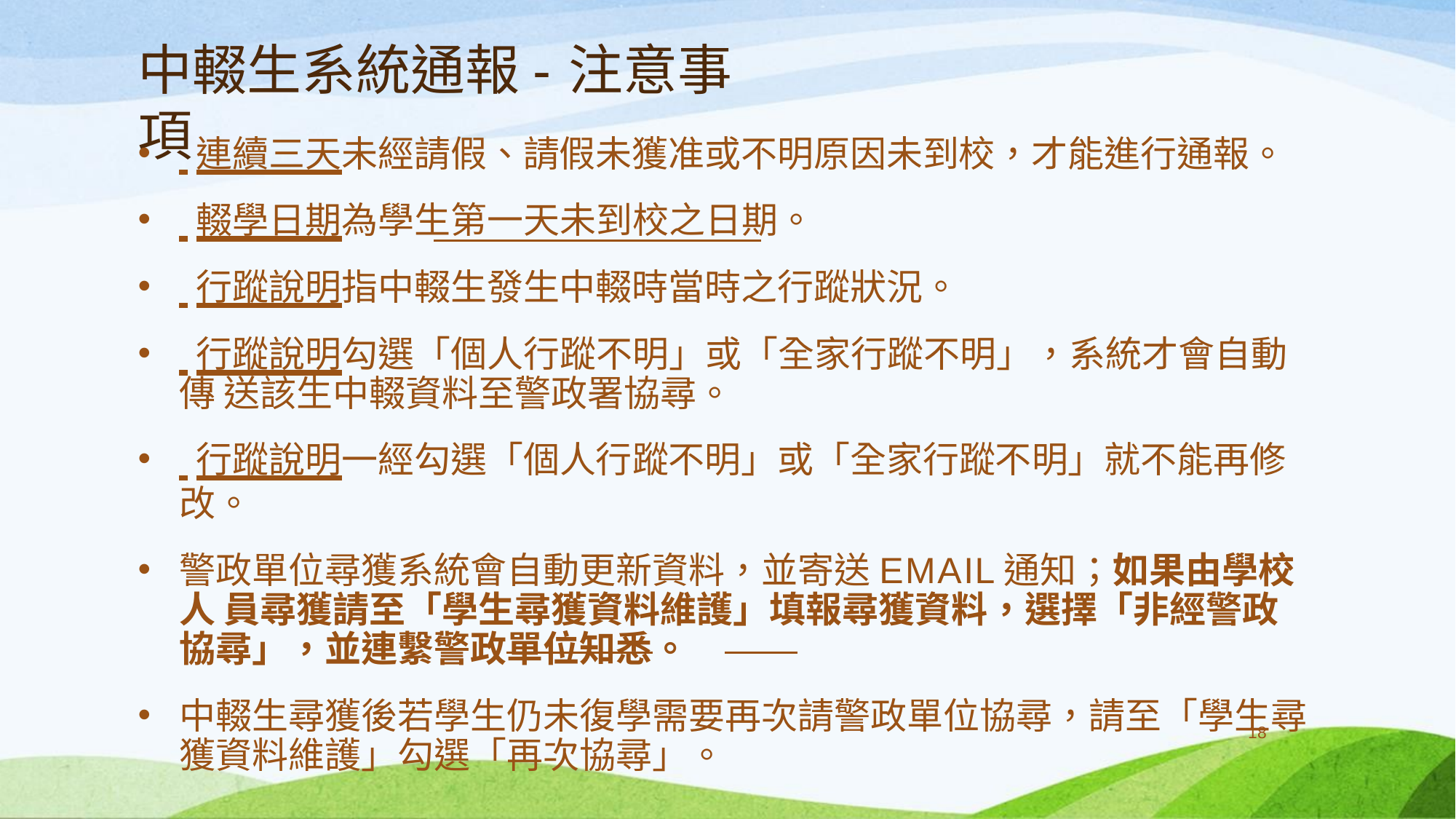

# 中輟生系統通報-注意事項
 連續三天未經請假、請假未獲准或不明原因未到校，才能進行通報。
 輟學日期為學生第一天未到校之日期。
 行蹤說明指中輟生發生中輟時當時之行蹤狀況。
 行蹤說明勾選「個人行蹤不明」或「全家行蹤不明」，系統才會自動傳 送該生中輟資料至警政署協尋。
 行蹤說明一經勾選「個人行蹤不明」或「全家行蹤不明」就不能再修改。
警政單位尋獲系統會自動更新資料，並寄送EMAIL通知；如果由學校人 員尋獲請至「學生尋獲資料維護」填報尋獲資料，選擇「非經警政協尋」，並連繫警政單位知悉。
中輟生尋獲後若學生仍未復學需要再次請警政單位協尋，請至「學生尋 獲資料維護」勾選「再次協尋」。

18